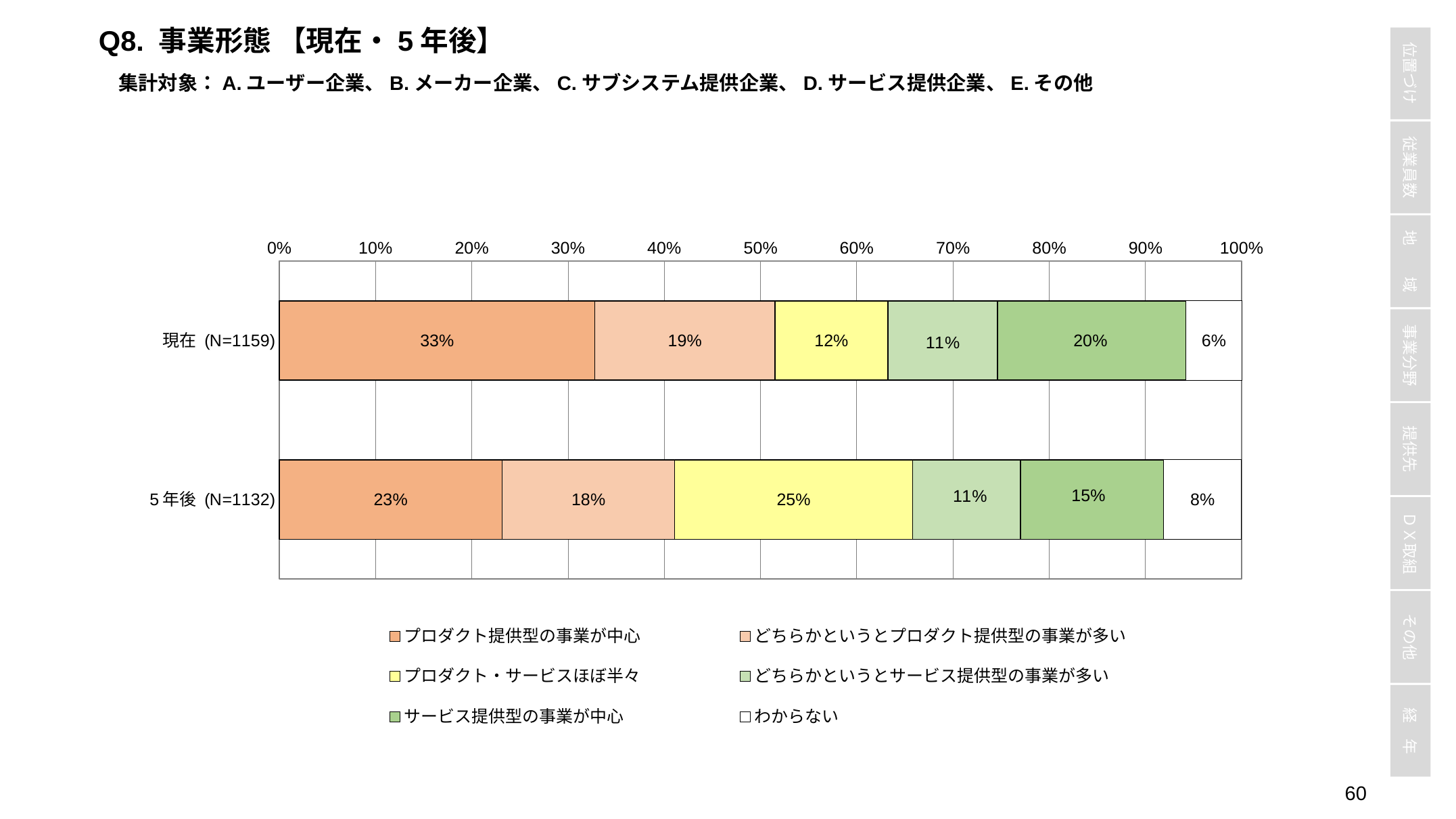

Q8. 事業形態 【現在・5年後】
集計対象：A.ユーザー企業、B.メーカー企業、C.サブシステム提供企業、D.サービス提供企業、E.その他

### Chart

| Category | プロダクト提供型の事業が中心 | どちらかというとプロダクト提供型の事業が多い | プロダクト・サービスほぼ半々 | どちらかというとサービス提供型の事業が多い | サービス提供型の事業が中心 | わからない |
|---|---|---|---|---|---|---|
| 現在 (N=1159) | 0.32786885245901637 | 0.18723037100949094 | 0.11734253666954271 | 0.11389128559102675 | 0.19585849870578084 | 0.057808455565142365 |
| 5年後 (N=1132) | 0.2314487632508834 | 0.1793286219081272 | 0.24734982332155478 | 0.11219081272084806 | 0.14840989399293286 | 0.0812720848056537 |
60